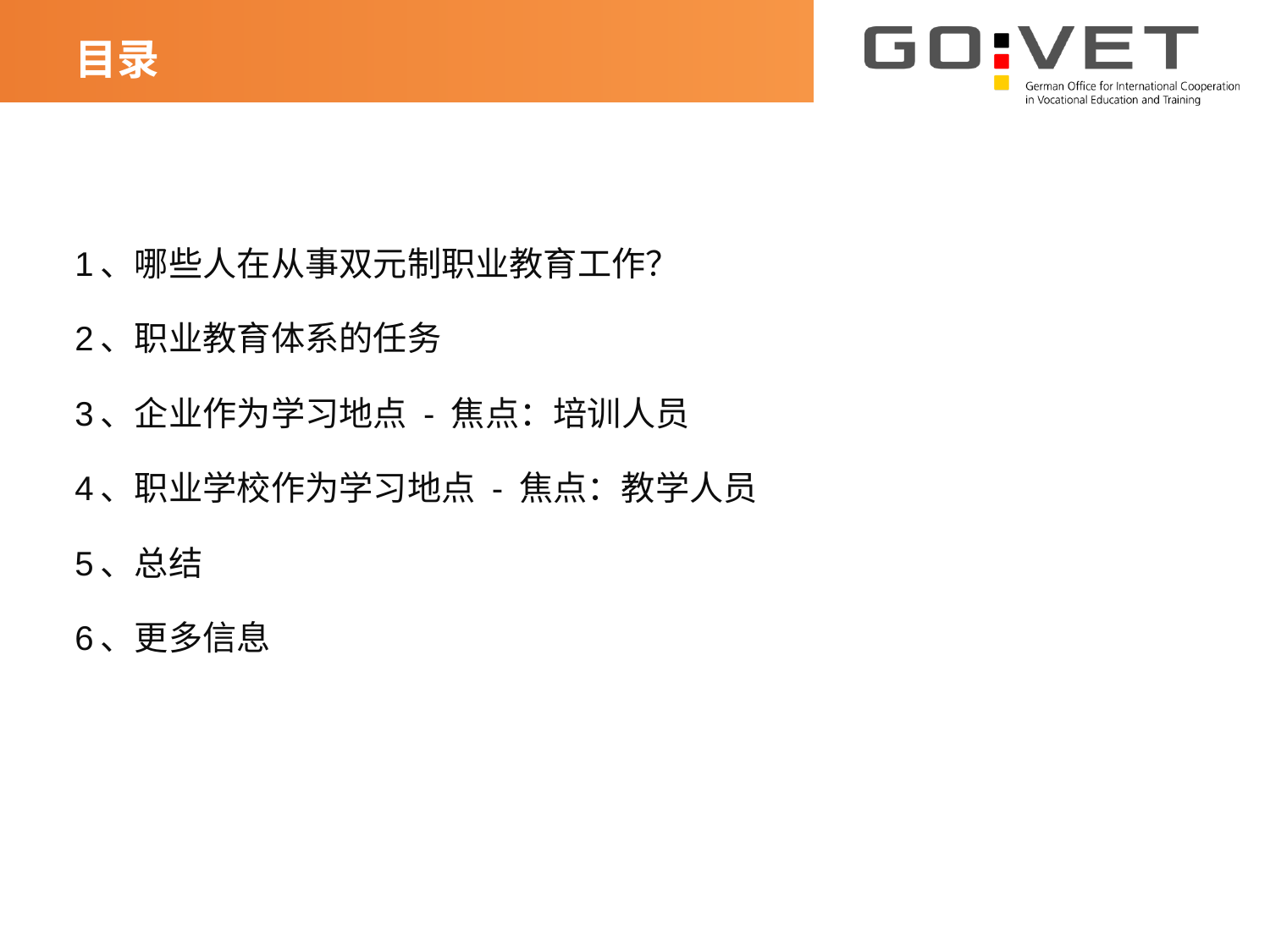

目录
1、哪些人在从事双元制职业教育工作？
2、职业教育体系的任务
3、企业作为学习地点 - 焦点：培训人员
4、职业学校作为学习地点 - 焦点：教学人员
5、总结
6、更多信息